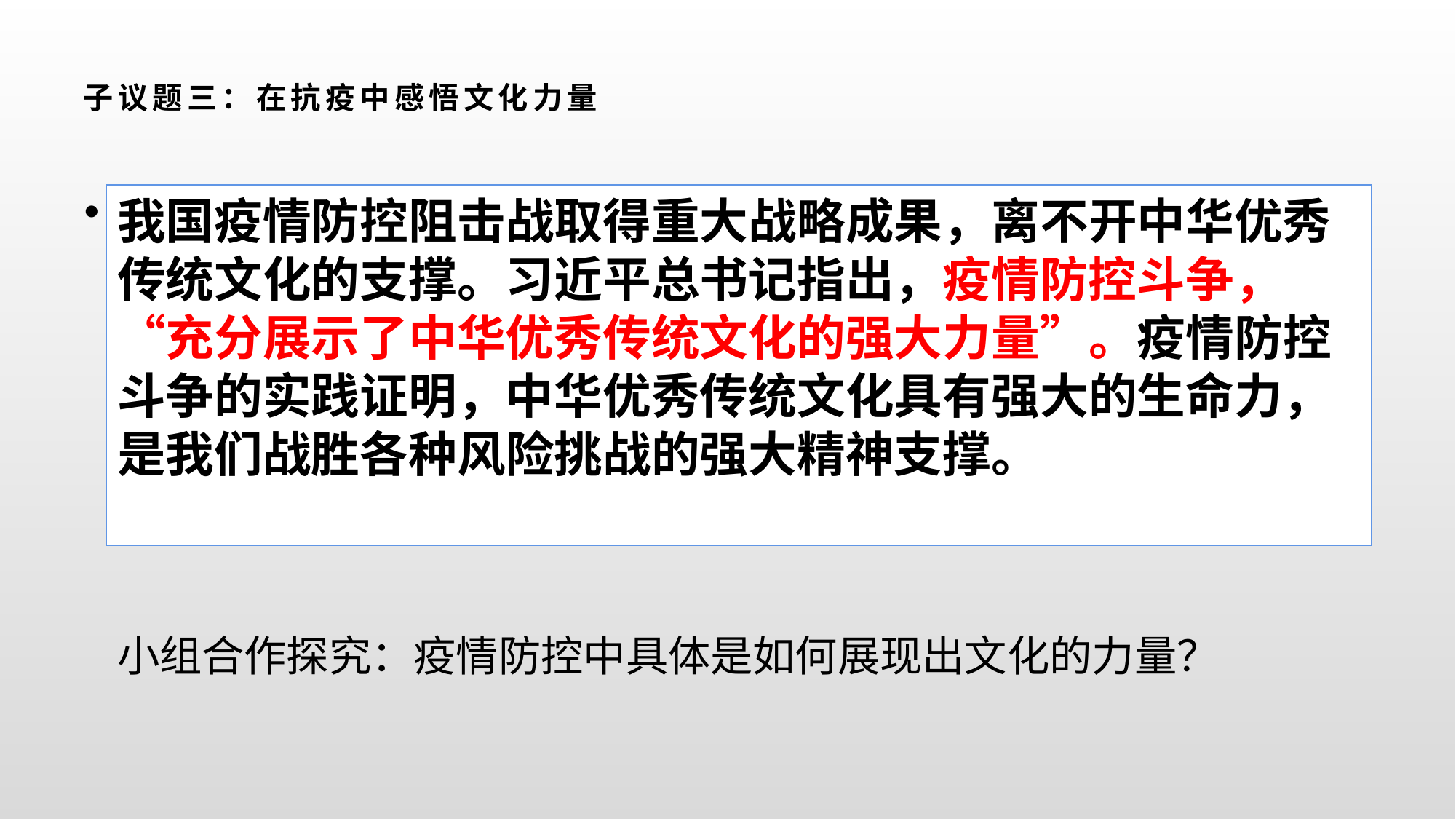

# 子议题三：在抗疫中感悟文化力量
      疫情期间，由中国文联、中国视协、中国影协创作的抗议主题MV《坚信爱会赢》在多个网络平台上线。北京龙在天皮影剧院创作的皮影戏《孙悟空大战病毒妖》，把孙悟空降妖除魔的传统形象与白衣战士抗击疫情、消灭病毒巧妙结合，受到观众喜爱。湖北宜昌市长阳土家族自治县文艺志愿服务队唱出了“最炫民族风”，联系澳洲等留学生假如，对土家山歌、难去、鱼鼓、花姑子戏等“旧瓶装新酒”，创作出各类宣传宣讲视频。广大文艺爱好者创作话剧、戏歌、诗歌、小戏小品、戏曲微电影等记录、讴歌抗疫一线各行各业凡人英雄的事迹，起到了强信心、鼓士气、暖人心的作用。文运同国运相牵，文脉同国脉相连，文化抗疫“以文化人”凝聚起中华儿女打赢疫情防控阻击战的强大精神力量。

我国疫情防控阻击战取得重大战略成果，离不开中华优秀传统文化的支撑。习近平总书记指出，疫情防控斗争，“充分展示了中华优秀传统文化的强大力量”。疫情防控斗争的实践证明，中华优秀传统文化具有强大的生命力，是我们战胜各种风险挑战的强大精神支撑。

小组合作探究：疫情防控中具体是如何展现出文化的力量？